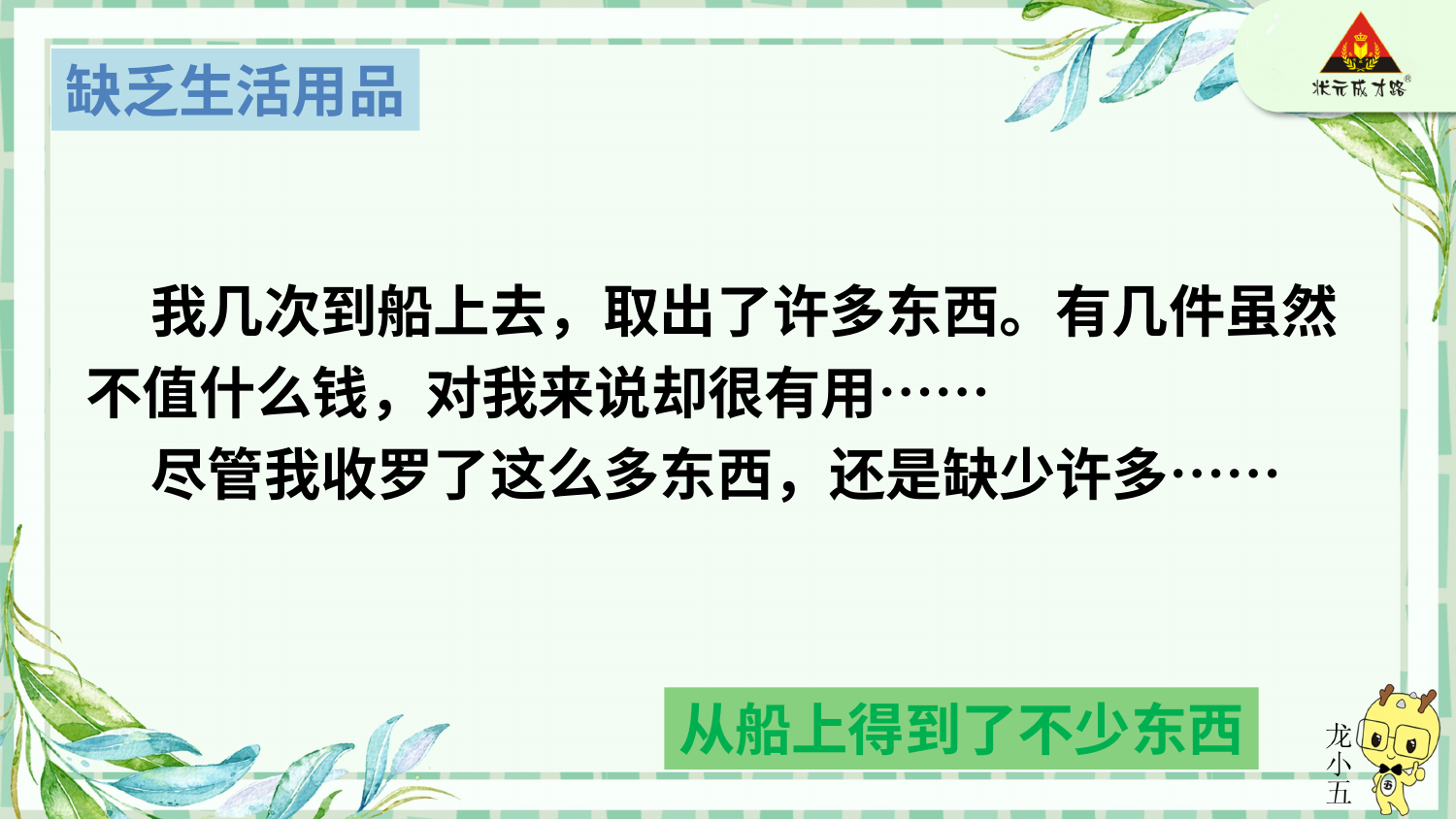

缺乏生活用品
    我几次到船上去，取出了许多东西。有几件虽然不值什么钱，对我来说却很有用……
    尽管我收罗了这么多东西，还是缺少许多……
从船上得到了不少东西